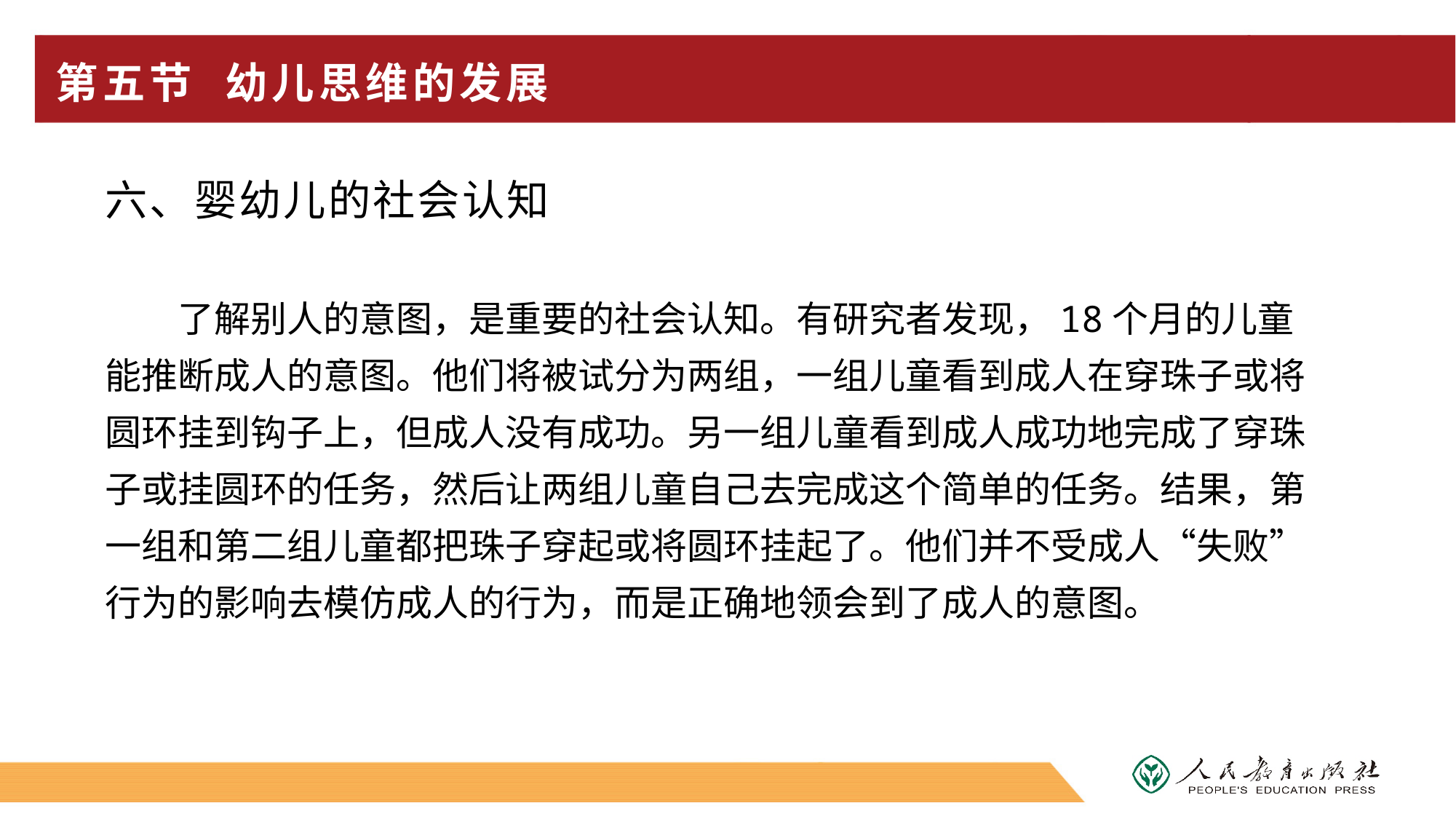

# 第五节  幼儿思维的发展
六、婴幼儿的社会认知
了解别人的意图，是重要的社会认知。有研究者发现，18个月的儿童能推断成人的意图。他们将被试分为两组，一组儿童看到成人在穿珠子或将圆环挂到钩子上，但成人没有成功。另一组儿童看到成人成功地完成了穿珠子或挂圆环的任务，然后让两组儿童自己去完成这个简单的任务。结果，第一组和第二组儿童都把珠子穿起或将圆环挂起了。他们并不受成人“失败”行为的影响去模仿成人的行为，而是正确地领会到了成人的意图。